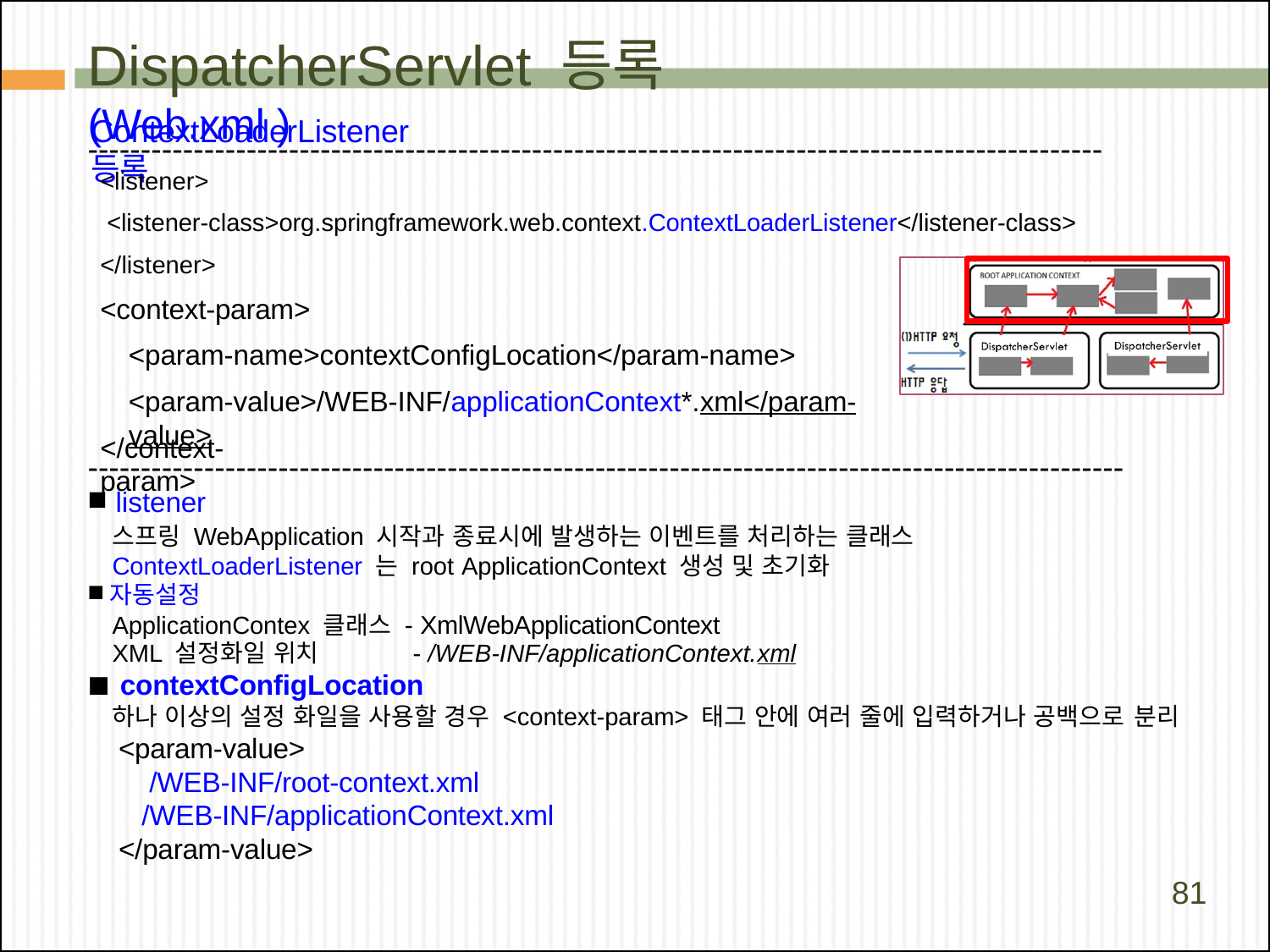

# DispatcherServlet 등록 (Web.xml )

ContextLoaderListener 등록
------------------------------------------------------------------------------------------------
<listener>
<listener-class>org.springframework.web.context.ContextLoaderListener</listener-class>
</listener>
<context-param>
<param-name>contextConfigLocation</param-name>
<param-value>/WEB-INF/applicationContext*.xml</param-value>

</context-param>
--------------------------------------------------------------------------------------------------
listener
스프링 WebApplication 시작과 종료시에 발생하는 이벤트를 처리하는 클래스  ContextLoaderListener 는 root ApplicationContext 생성 및 초기화
자동설정
ApplicationContex 클래스 - XmlWebApplicationContext
XML 설정화일 위치	- /WEB-INF/applicationContext.xml
∎ contextConfigLocation
하나 이상의 설정 화일을 사용할 경우 <context-param> 태그 안에 여러 줄에 입력하거나 공백으로 분리
<param-value>
/WEB-INF/root-context.xml
/WEB-INF/applicationContext.xml
</param-value>
81